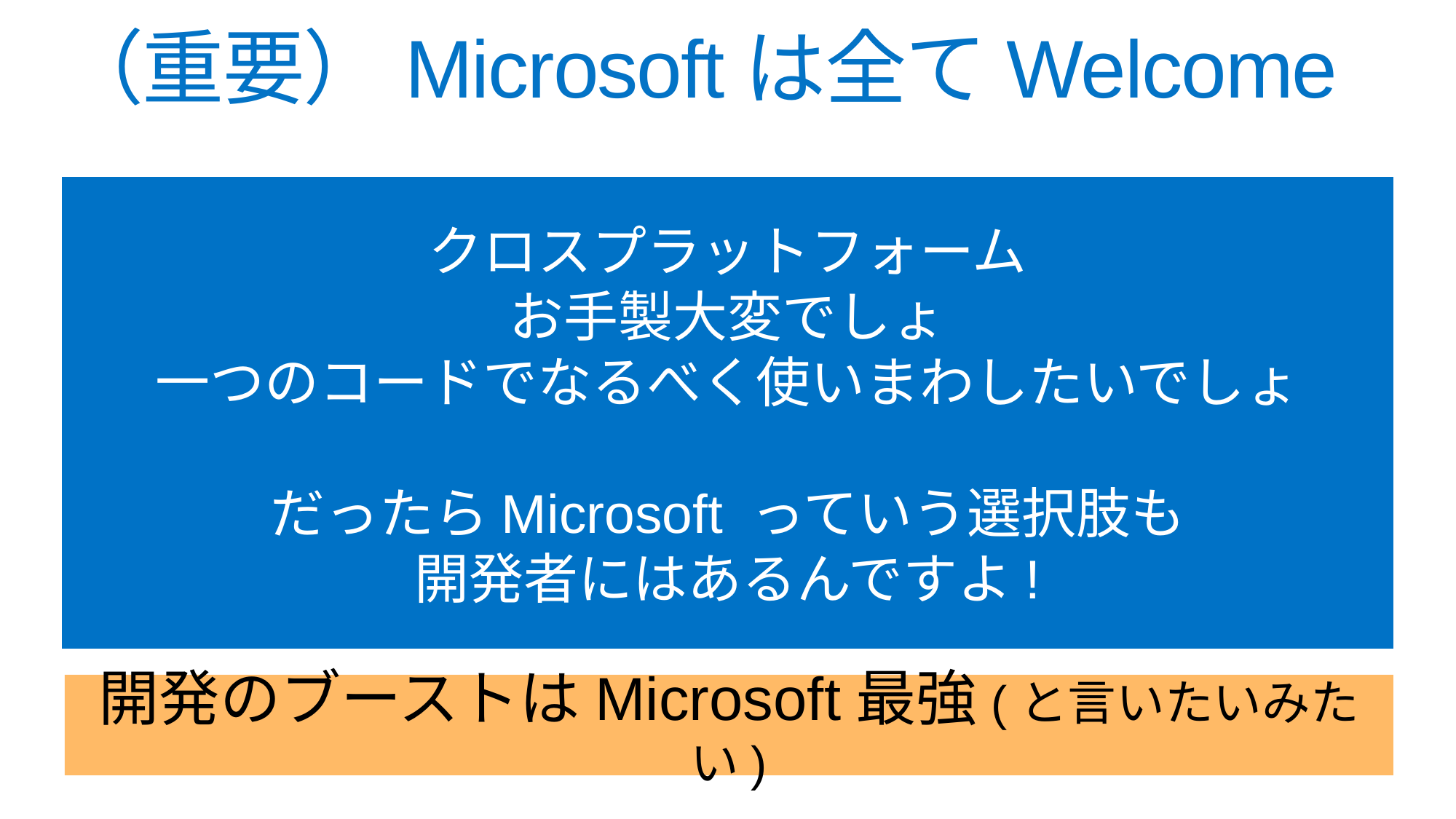

# （重要）Microsoftは全てWelcome
クロスプラットフォーム
お手製大変でしょ
一つのコードでなるべく使いまわしたいでしょ

だったらMicrosoft っていう選択肢も
開発者にはあるんですよ!
開発のブーストはMicrosoft最強(と言いたいみたい)